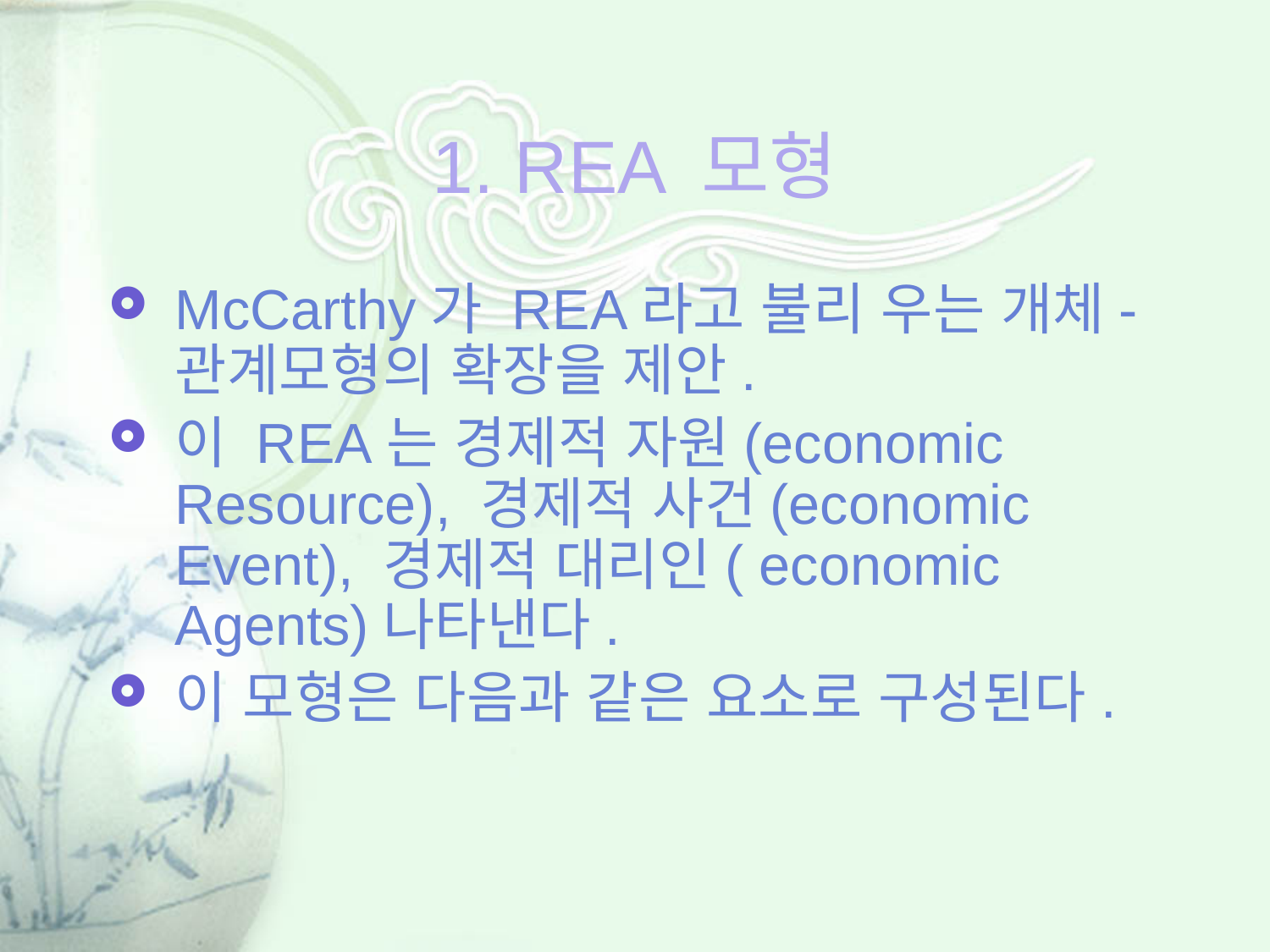

# 1. REA 모형
McCarthy가 REA라고 불리 우는 개체-관계모형의 확장을 제안.
이 REA는 경제적 자원(economic Resource), 경제적 사건(economic Event), 경제적 대리인( economic Agents)나타낸다.
이 모형은 다음과 같은 요소로 구성된다.